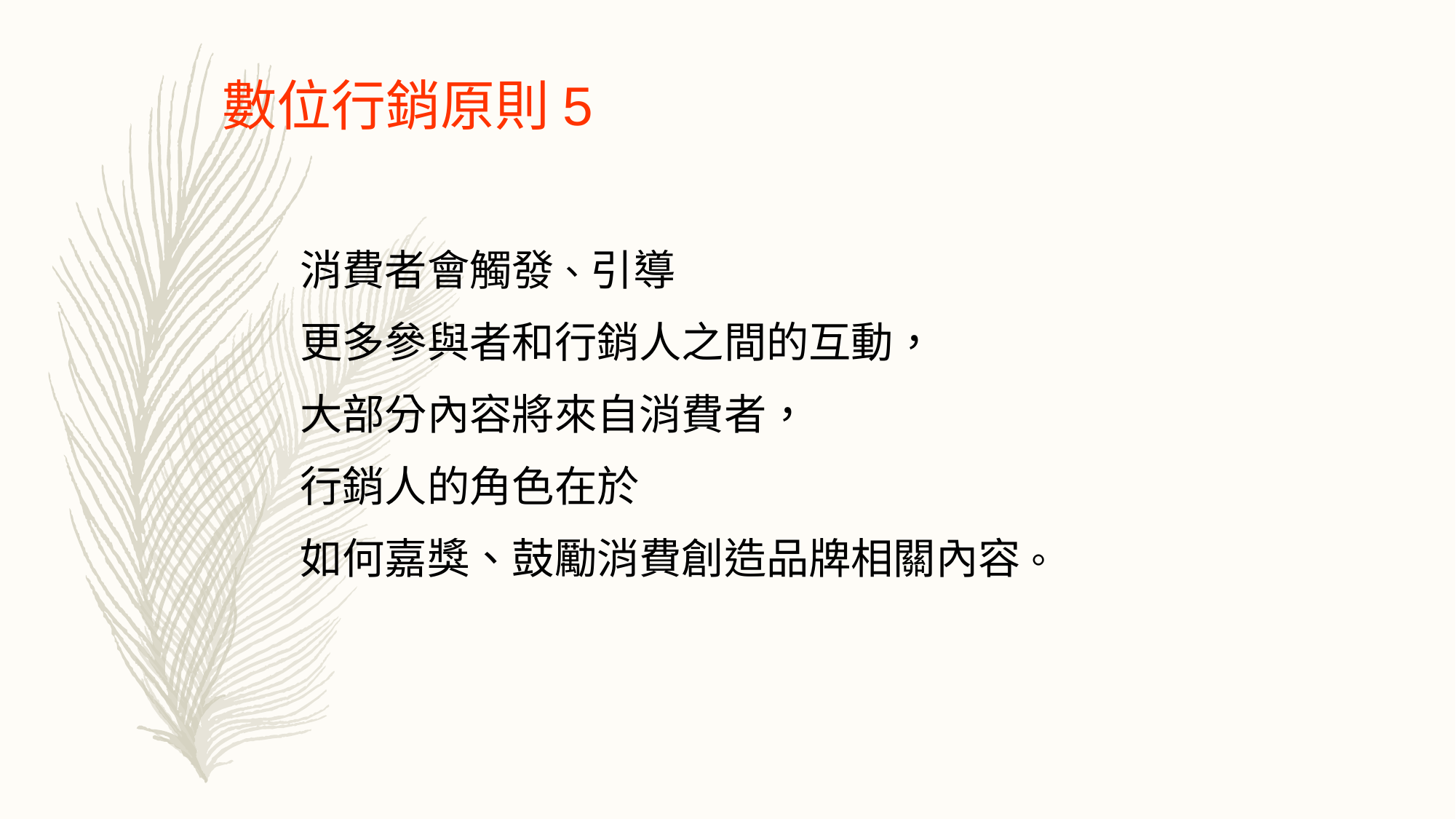

數位行銷原則5
消費者會觸發、引導
更多參與者和行銷人之間的互動，
大部分內容將來自消費者，
行銷人的角色在於
如何嘉獎、鼓勵消費創造品牌相關內容。